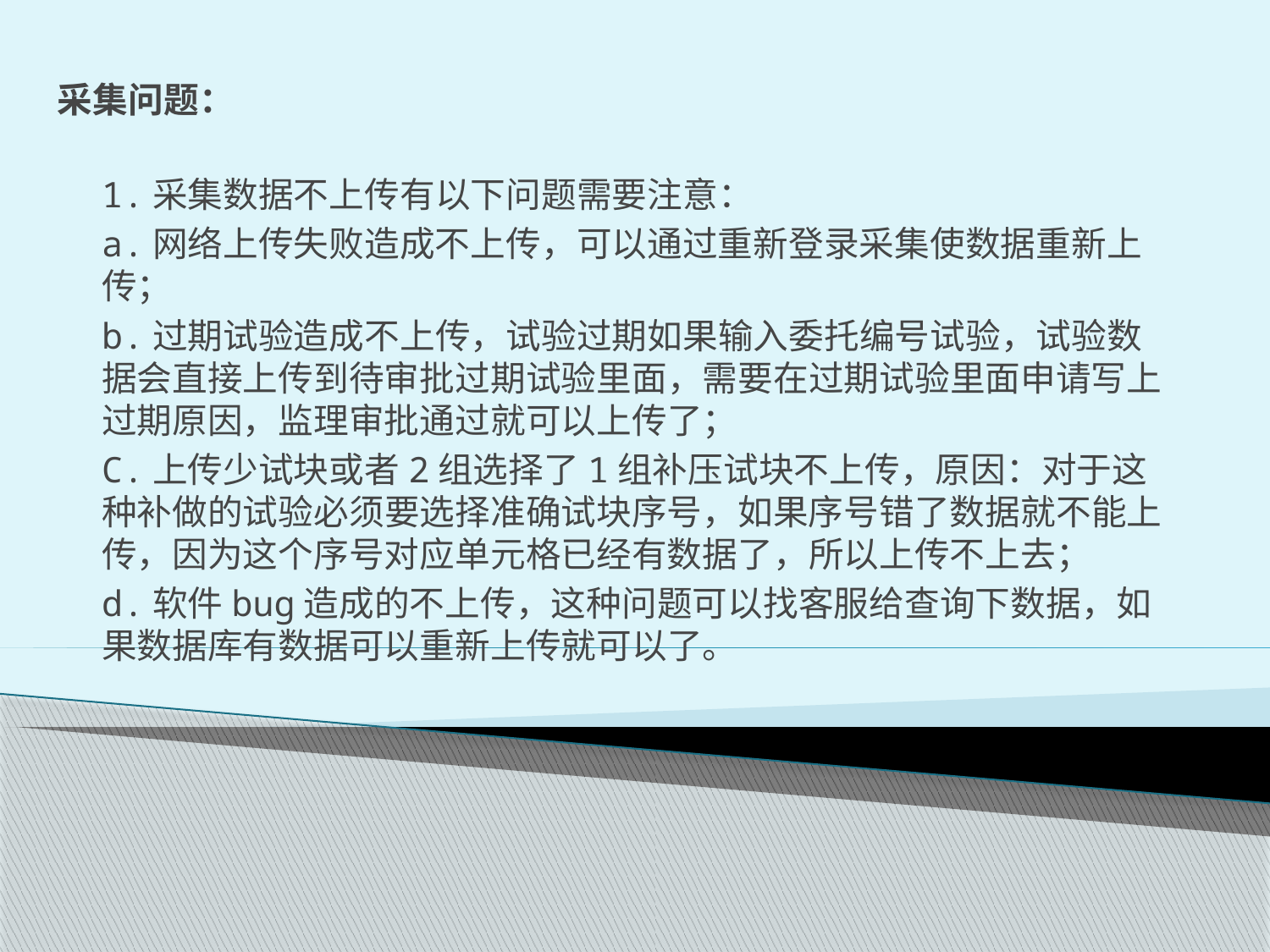

# 采集问题：
1.采集数据不上传有以下问题需要注意：
a.网络上传失败造成不上传，可以通过重新登录采集使数据重新上传；
b.过期试验造成不上传，试验过期如果输入委托编号试验，试验数据会直接上传到待审批过期试验里面，需要在过期试验里面申请写上过期原因，监理审批通过就可以上传了；
C.上传少试块或者2组选择了1组补压试块不上传，原因：对于这种补做的试验必须要选择准确试块序号，如果序号错了数据就不能上传，因为这个序号对应单元格已经有数据了，所以上传不上去；
d.软件bug造成的不上传，这种问题可以找客服给查询下数据，如果数据库有数据可以重新上传就可以了。